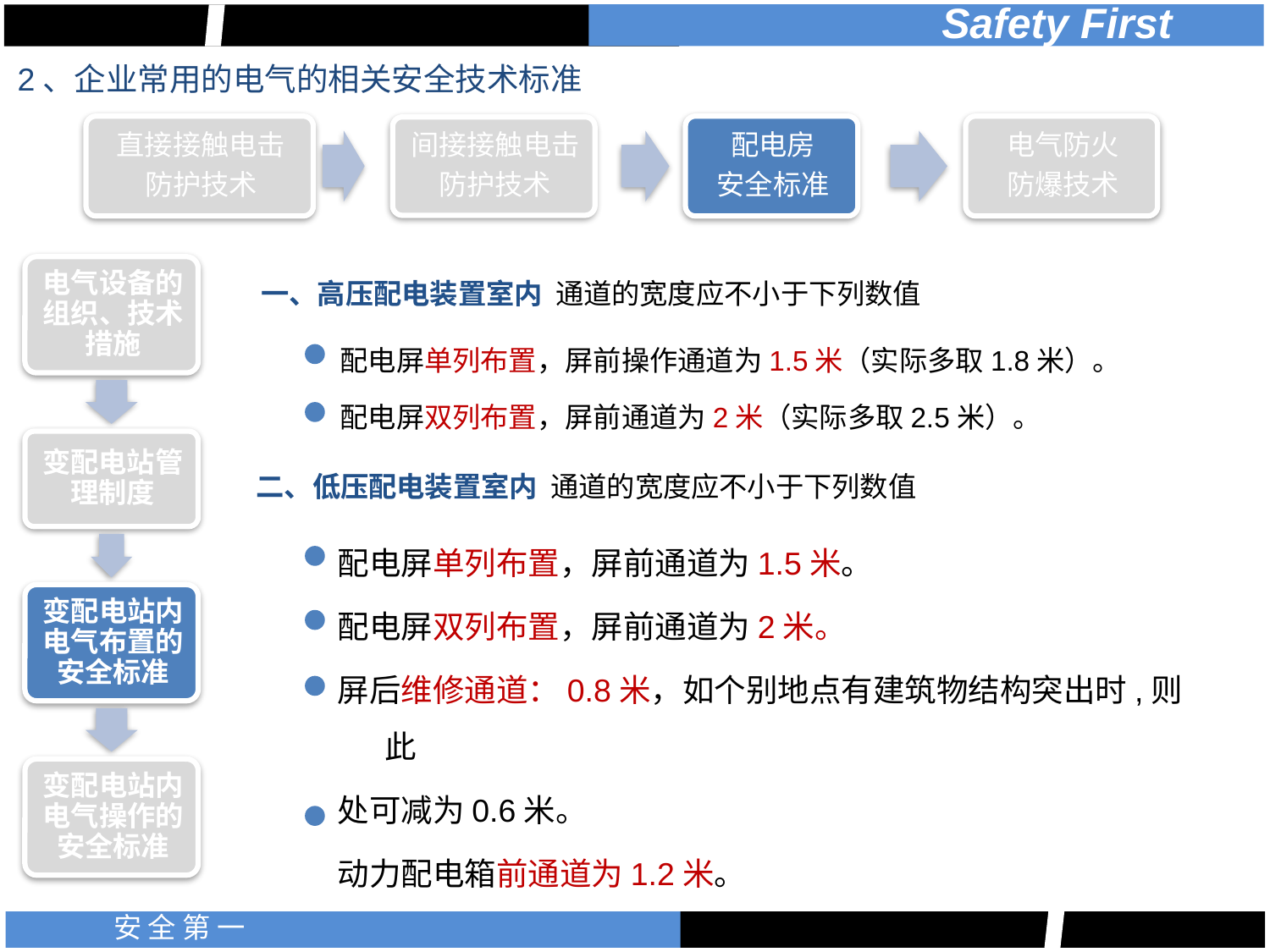

2、企业常用的电气的相关安全技术标准
直接接触电击
防护技术

间接接触电击
防护技术

配电房
安全标准

电气防火
防爆技术
电气设备的组织、技术措施

变配电站管理制度

变配电站内电气布置的安全标准

变配电站内电气操作的安全标准
一、高压配电装置室内  通道的宽度应不小于下列数值
配电屏单列布置，屏前操作通道为1.5米（实际多取1.8米）。
配电屏双列布置，屏前通道为2米（实际多取2.5米）。

二、低压配电装置室内  通道的宽度应不小于下列数值
配电屏单列布置，屏前通道为1.5米。
配电屏双列布置，屏前通道为2米。
屏后维修通道：0.8米，如个别地点有建筑物结构突出时,则此
处可减为0.6米。
动力配电箱前通道为1.2米。